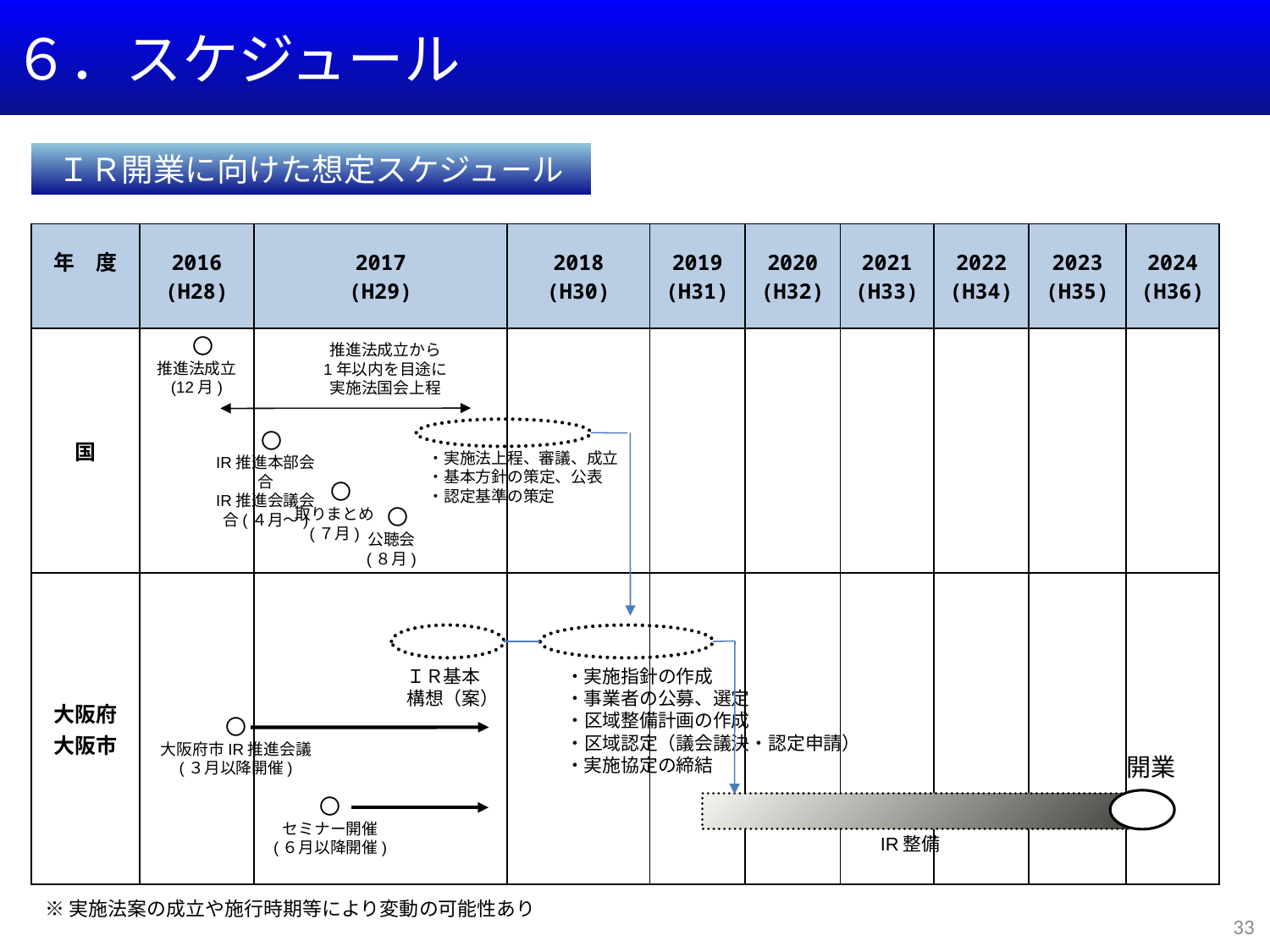

６．スケジュール
ＩＲ開業に向けた想定スケジュール
| 年　度 | 2016 (H28) | 2017 (H29) | 2018 (H30) | 2019 (H31) | 2020 (H32) | 2021 (H33) | 2022 (H34) | 2023 (H35) | 2024 (H36) |
| --- | --- | --- | --- | --- | --- | --- | --- | --- | --- |
| 国 |  |  |  |  |  |  |  |  |  |
| 大阪府 大阪市 |  |  |  |  |  |  |  |  |  |
  〇
推進法成立
(12月)
推進法成立から
1年以内を目途に
実施法国会上程

　・実施法上程、審議、成立
　・基本方針の策定、公表
　・認定基準の策定
  〇
IR推進本部会合
IR推進会議会合(４月～)
  〇
取りまとめ
(７月)
  〇
公聴会
(８月)

・実施指針の作成
・事業者の公募、選定
・区域整備計画の作成
・区域認定（議会議決・認定申請）
・実施協定の締結
ＩＲ基本
構想（案）
〇
大阪府市IR推進会議
(３月以降開催)
開業

〇
セミナー開催
(６月以降開催)

　　　IR整備
※実施法案の成立や施行時期等により変動の可能性あり
33